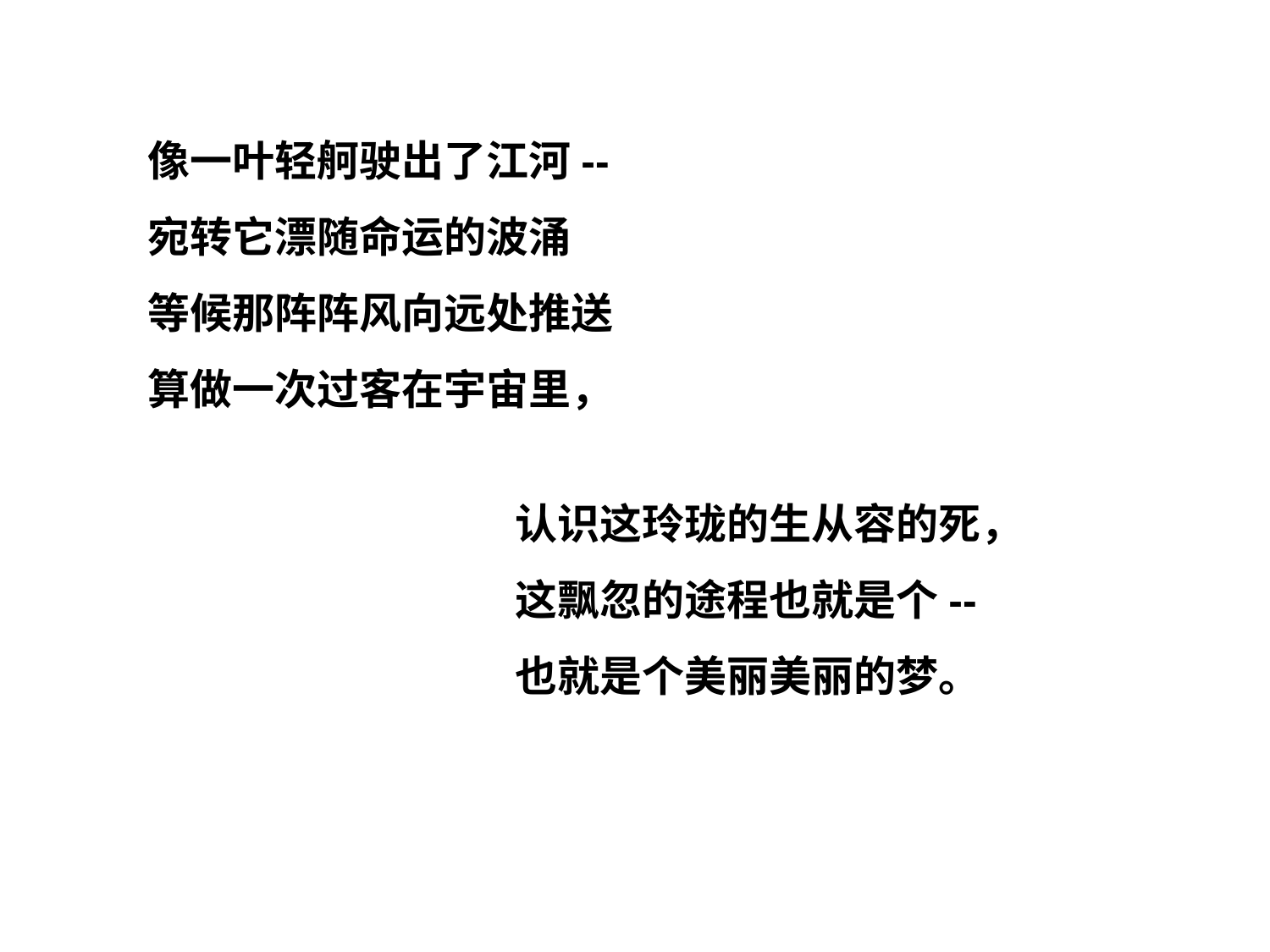

像一叶轻舸驶出了江河--
宛转它漂随命运的波涌
等候那阵阵风向远处推送
算做一次过客在宇宙里，
认识这玲珑的生从容的死，
这飘忽的途程也就是个--
也就是个美丽美丽的梦。